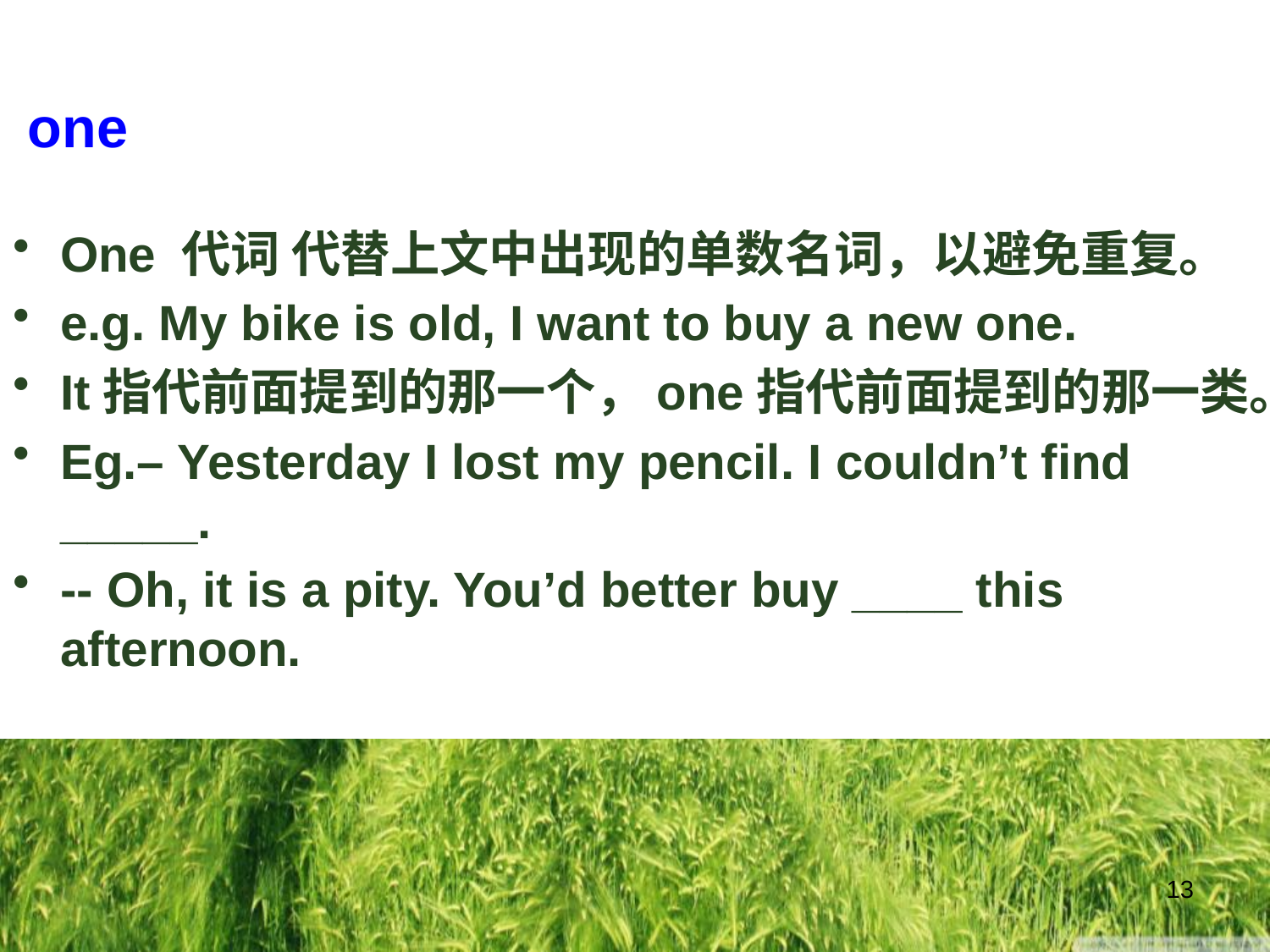

one
One 代词 代替上文中出现的单数名词，以避免重复。
e.g. My bike is old, I want to buy a new one.
It指代前面提到的那一个，one指代前面提到的那一类。
Eg.– Yesterday I lost my pencil. I couldn’t find _____.
-- Oh, it is a pity. You’d better buy ____ this afternoon.
13